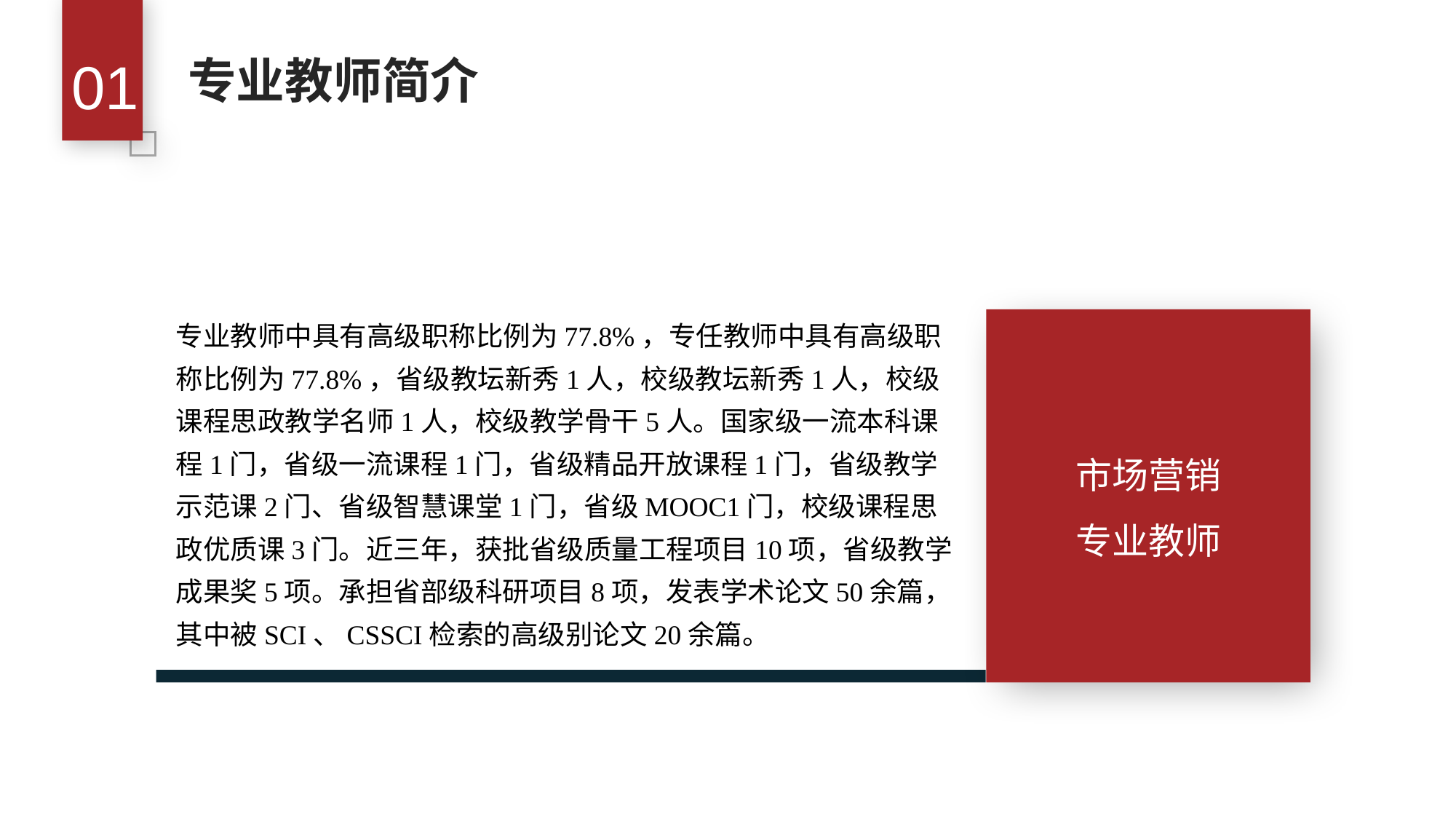

01
专业教师简介
专业教师中具有高级职称比例为77.8%，专任教师中具有高级职称比例为77.8%，省级教坛新秀1人，校级教坛新秀1人，校级课程思政教学名师1人，校级教学骨干5人。国家级一流本科课程1门，省级一流课程1门，省级精品开放课程1门，省级教学示范课2门、省级智慧课堂1门，省级MOOC1门，校级课程思政优质课3门。近三年，获批省级质量工程项目10项，省级教学成果奖5项。承担省部级科研项目8项，发表学术论文50余篇，其中被SCI、CSSCI检索的高级别论文20余篇。
市场营销
专业教师